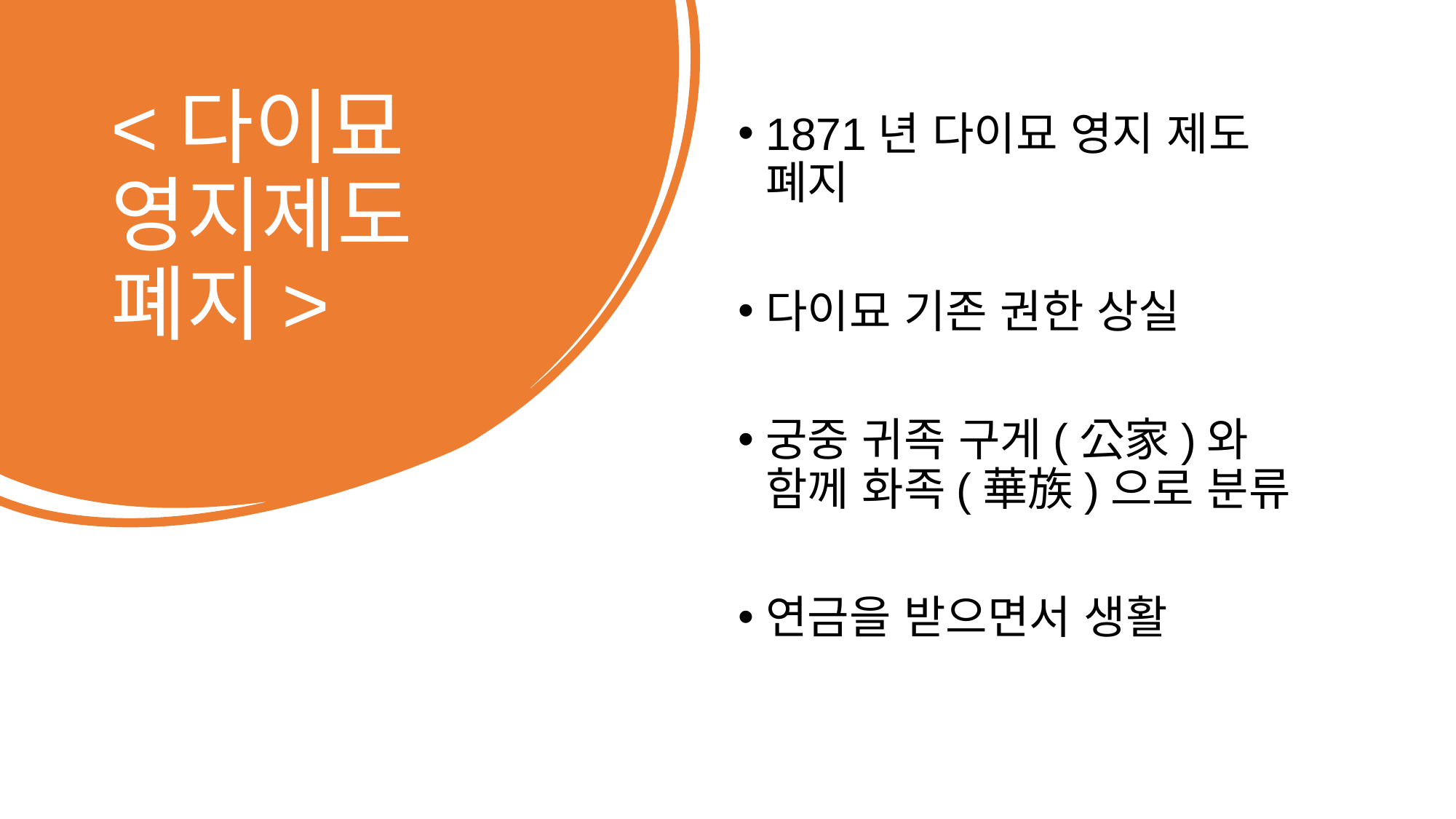

# <다이묘 영지제도 폐지>
1871년 다이묘 영지 제도 폐지

다이묘 기존 권한 상실

궁중 귀족 구게(公家)와 함께 화족(華族)으로 분류

연금을 받으면서 생활